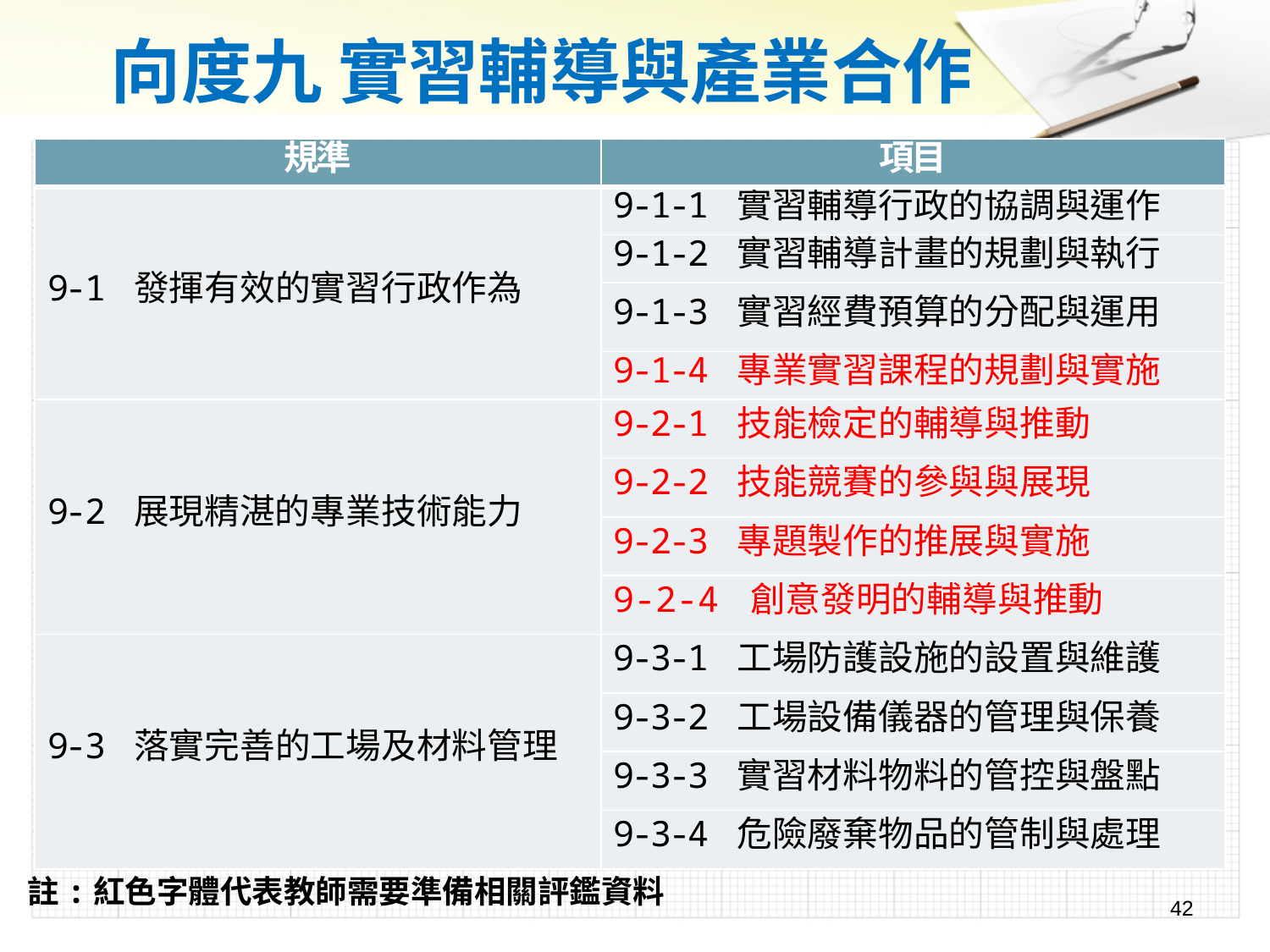

# 向度九 實習輔導與產業合作
| 規準 | 項目 |
| --- | --- |
| 9-1 發揮有效的實習行政作為 | 9-1-1 實習輔導行政的協調與運作 |
|  | 9-1-2 實習輔導計畫的規劃與執行 |
|  | 9-1-3 實習經費預算的分配與運用 |
|  | 9-1-4 專業實習課程的規劃與實施 |
| 9-2 展現精湛的專業技術能力 | 9-2-1 技能檢定的輔導與推動 |
|  | 9-2-2 技能競賽的參與與展現 |
|  | 9-2-3 專題製作的推展與實施 |
|  | 9-2-4 創意發明的輔導與推動 |
| 9-3 落實完善的工場及材料管理 | 9-3-1 工場防護設施的設置與維護 |
|  | 9-3-2 工場設備儀器的管理與保養 |
|  | 9-3-3 實習材料物料的管控與盤點 |
|  | 9-3-4 危險廢棄物品的管制與處理 |
註:紅色字體代表教師需要準備相關評鑑資料
42